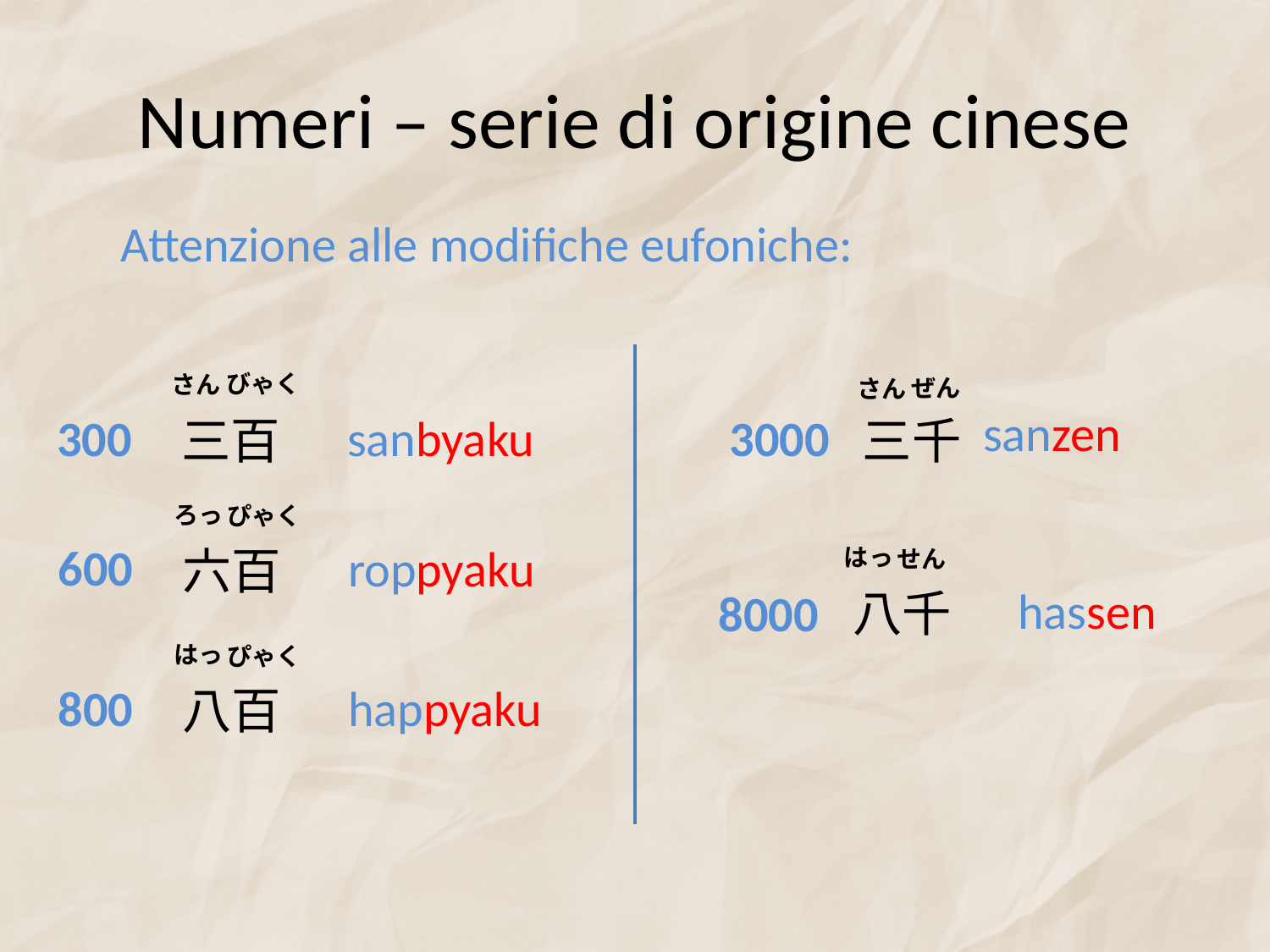

# Numeri – serie di origine cinese
Attenzione alle modifiche eufoniche:
びゃく
さん
ぜん
さん
sanzen
300
3000
sanbyaku
三百
三千
ろっ
ぴゃく
600
roppyaku
六百
はっ
せん
hassen
8000
八千
はっ
ぴゃく
800
happyaku
八百